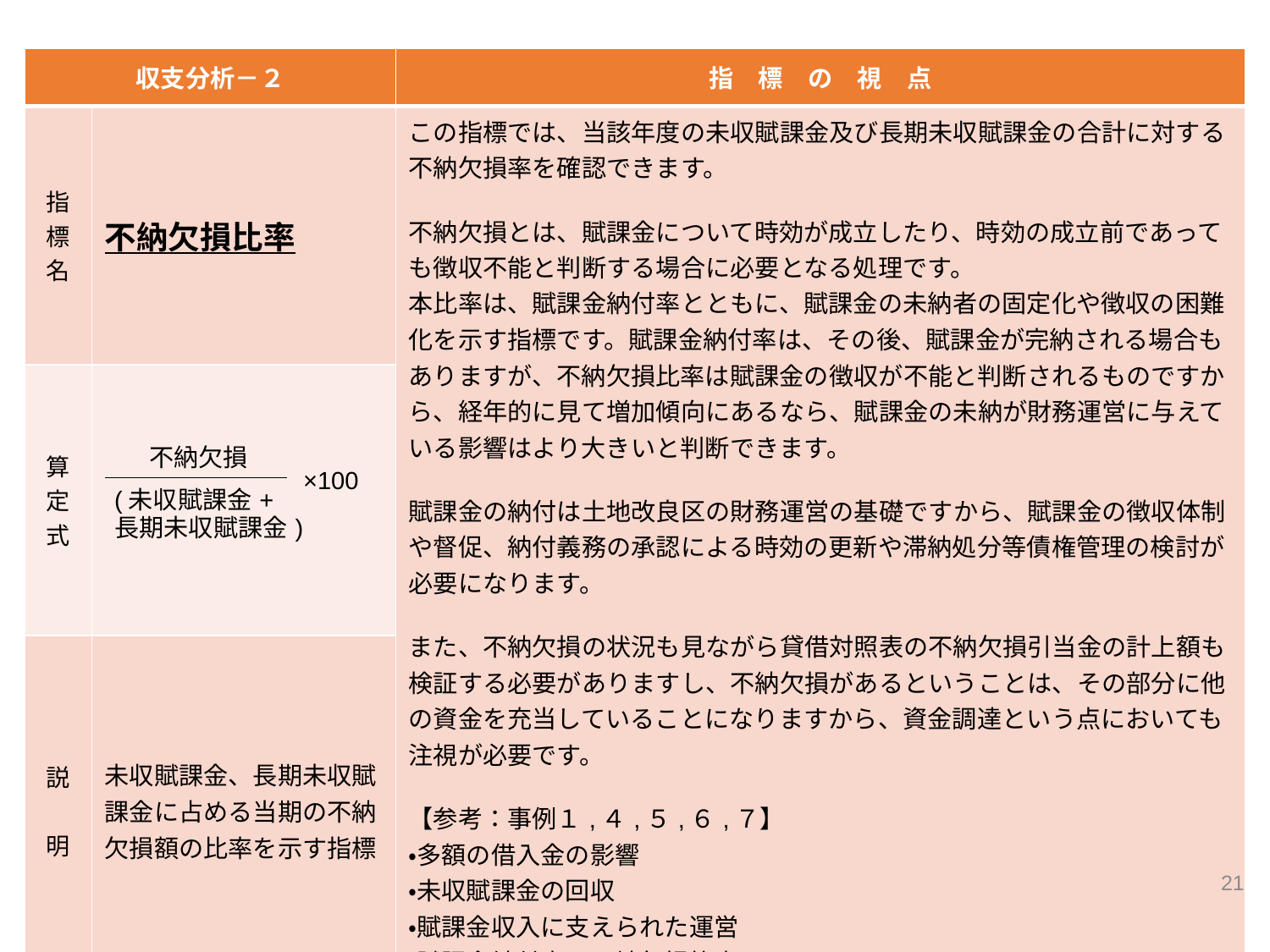

| 収支分析－２ |  | 指　標　の　視　点 |
| --- | --- | --- |
| 指標名 | 不納欠損比率 | この指標では、当該年度の未収賦課金及び長期未収賦課金の合計に対する不納欠損率を確認できます。 不納欠損とは、賦課金について時効が成立したり、時効の成立前であっても徴収不能と判断する場合に必要となる処理です。 本比率は、賦課金納付率とともに、賦課金の未納者の固定化や徴収の困難化を示す指標です。賦課金納付率は、その後、賦課金が完納される場合もありますが、不納欠損比率は賦課金の徴収が不能と判断されるものですから、経年的に見て増加傾向にあるなら、賦課金の未納が財務運営に与えている影響はより大きいと判断できます。 賦課金の納付は土地改良区の財務運営の基礎ですから、賦課金の徴収体制や督促、納付義務の承認による時効の更新や滞納処分等債権管理の検討が必要になります。 また、不納欠損の状況も見ながら貸借対照表の不納欠損引当金の計上額も検証する必要がありますし、不納欠損があるということは、その部分に他の資金を充当していることになりますから、資金調達という点においても注視が必要です。 【参考：事例１,４,５,６,７】 ・多額の借入金の影響 ・未収賦課金の回収 ・賦課金収入に支えられた運営 ・賦課金納付率と不納欠損比率 |
| 算定式 | 不納欠損 ×100 (未収賦課金+ 長期未収賦課金) |  |
| 説　明 | 未収賦課金、長期未収賦課金に占める当期の不納欠損額の比率を示す指標 |  |
21